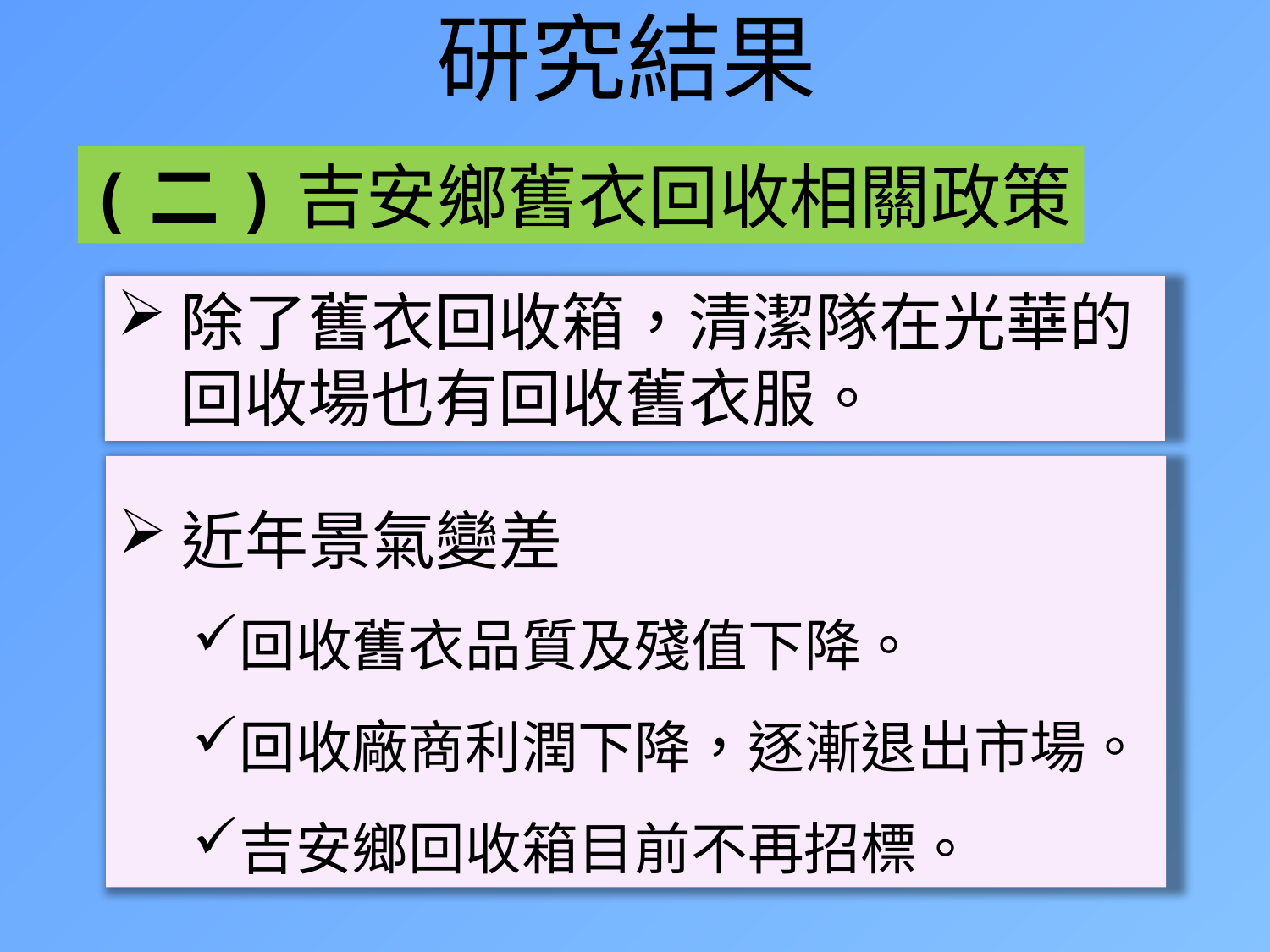

# 研究結果
(二)吉安鄉舊衣回收相關政策
除了舊衣回收箱，清潔隊在光華的回收場也有回收舊衣服。
近年景氣變差
回收舊衣品質及殘值下降。
回收廠商利潤下降，逐漸退出市場。
吉安鄉回收箱目前不再招標。